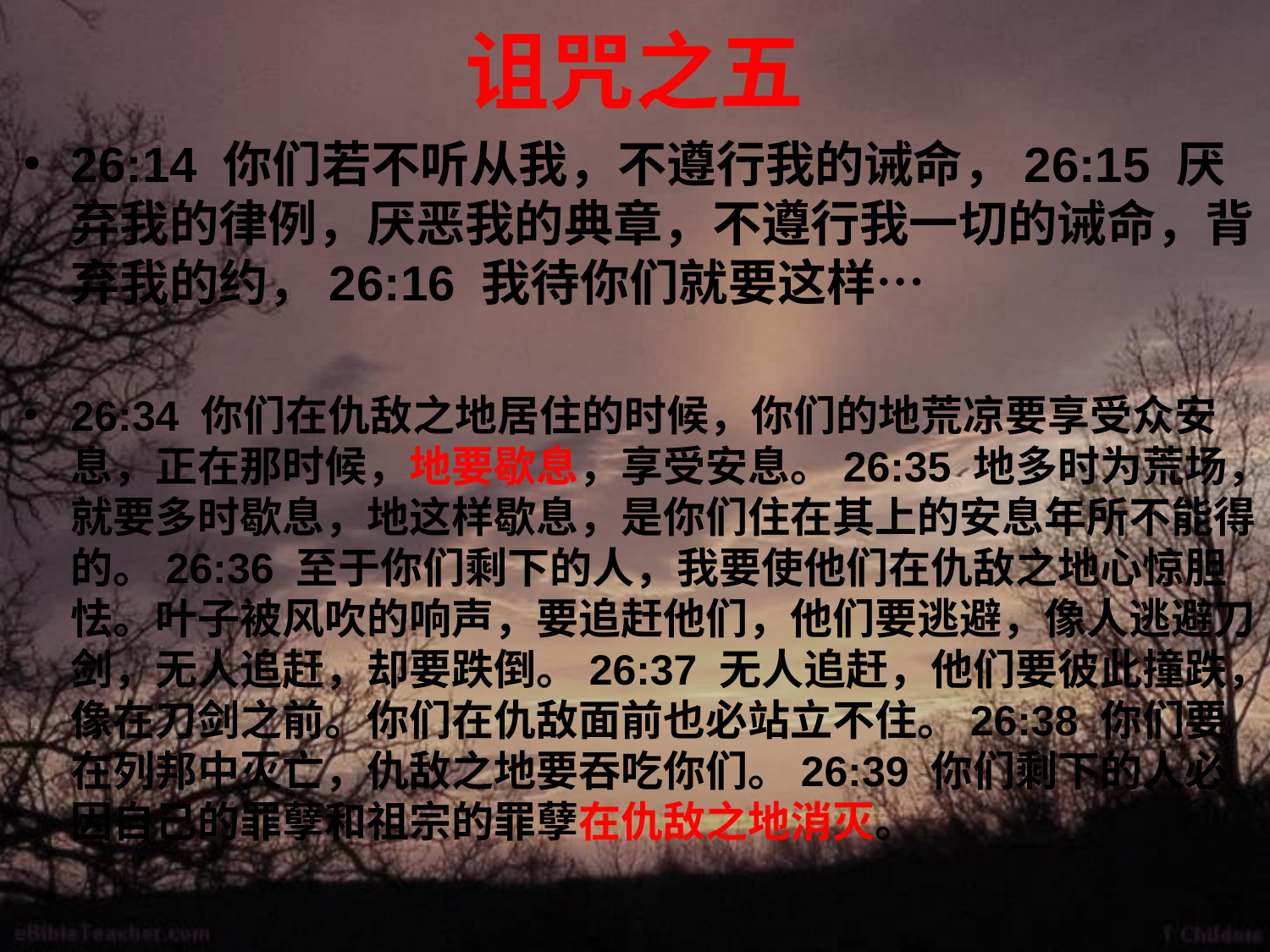

# 诅咒之五
26:14 你们若不听从我，不遵行我的诫命，26:15 厌弃我的律例，厌恶我的典章，不遵行我一切的诫命，背弃我的约，26:16 我待你们就要这样…

26:34 你们在仇敌之地居住的时候，你们的地荒凉要享受众安息，正在那时候，地要歇息，享受安息。26:35 地多时为荒场，就要多时歇息，地这样歇息，是你们住在其上的安息年所不能得的。26:36 至于你们剩下的人，我要使他们在仇敌之地心惊胆怯。叶子被风吹的响声，要追赶他们，他们要逃避，像人逃避刀剑，无人追赶，却要跌倒。26:37 无人追赶，他们要彼此撞跌，像在刀剑之前。你们在仇敌面前也必站立不住。26:38 你们要在列邦中灭亡，仇敌之地要吞吃你们。26:39 你们剩下的人必因自己的罪孽和祖宗的罪孽在仇敌之地消灭。